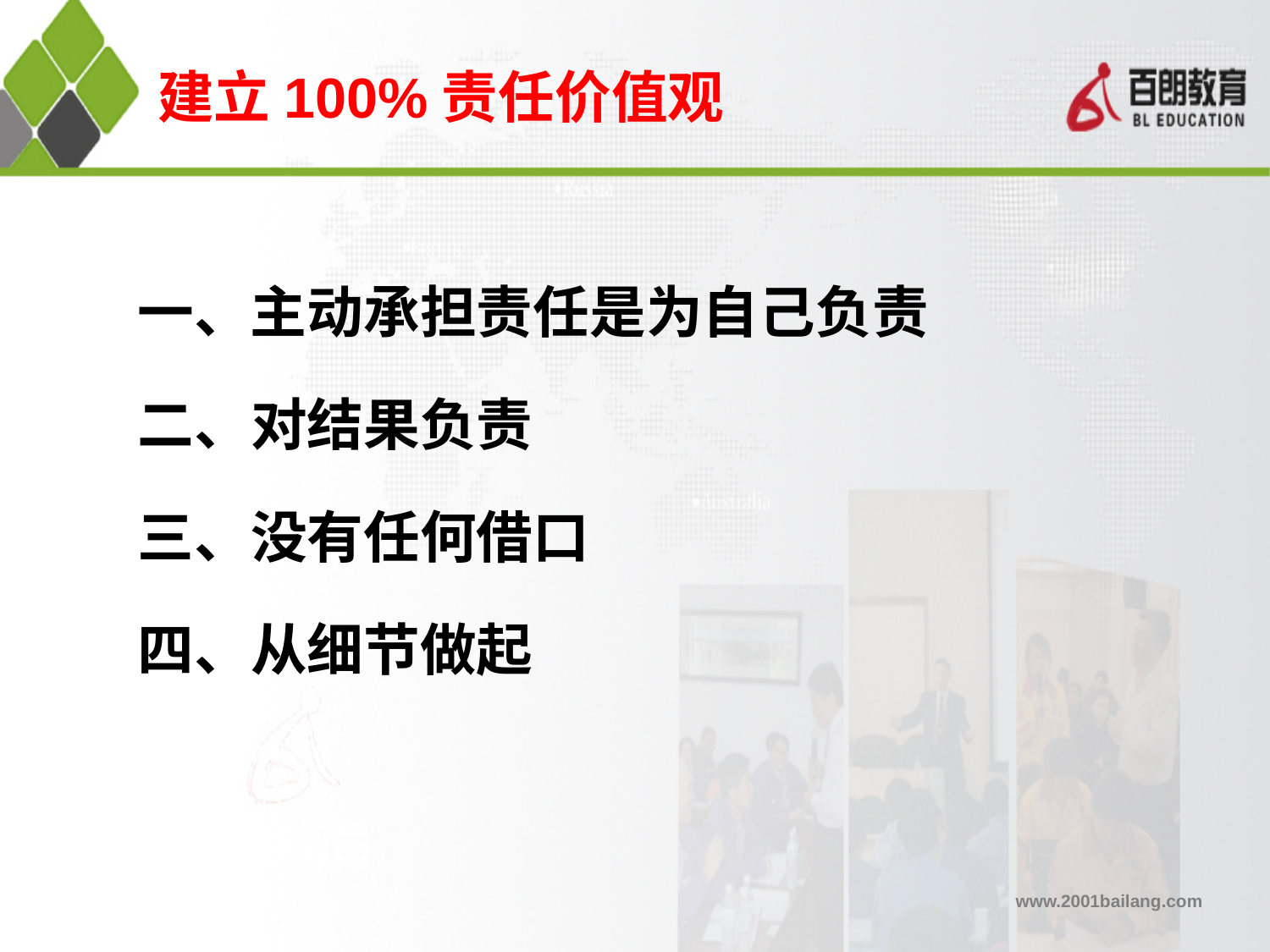

# 建立100%责任价值观
一、主动承担责任是为自己负责
二、对结果负责
三、没有任何借口
四、从细节做起